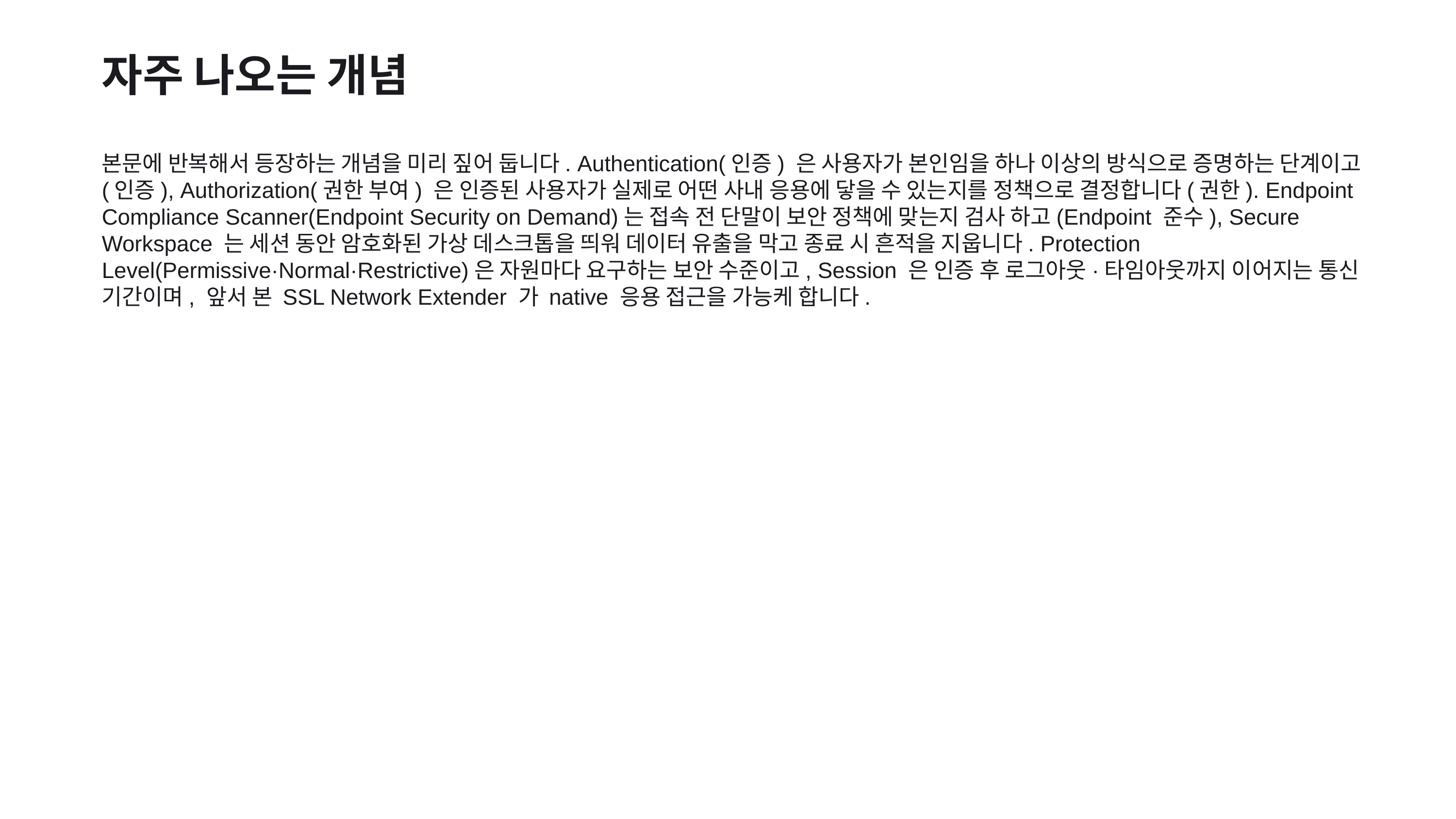

자주 나오는 개념
본문에 반복해서 등장하는 개념을 미리 짚어 둡니다. Authentication(인증) 은 사용자가 본인임을 하나 이상의 방식으로 증명하는 단계이고(인증), Authorization(권한 부여) 은 인증된 사용자가 실제로 어떤 사내 응용에 닿을 수 있는지를 정책으로 결정합니다(권한). Endpoint Compliance Scanner(Endpoint Security on Demand)는 접속 전 단말이 보안 정책에 맞는지 검사 하고(Endpoint 준수), Secure Workspace 는 세션 동안 암호화된 가상 데스크톱을 띄워 데이터 유출을 막고 종료 시 흔적을 지웁니다. Protection Level(Permissive·Normal·Restrictive)은 자원마다 요구하는 보안 수준이고, Session 은 인증 후 로그아웃·타임아웃까지 이어지는 통신 기간이며, 앞서 본 SSL Network Extender 가 native 응용 접근을 가능케 합니다.